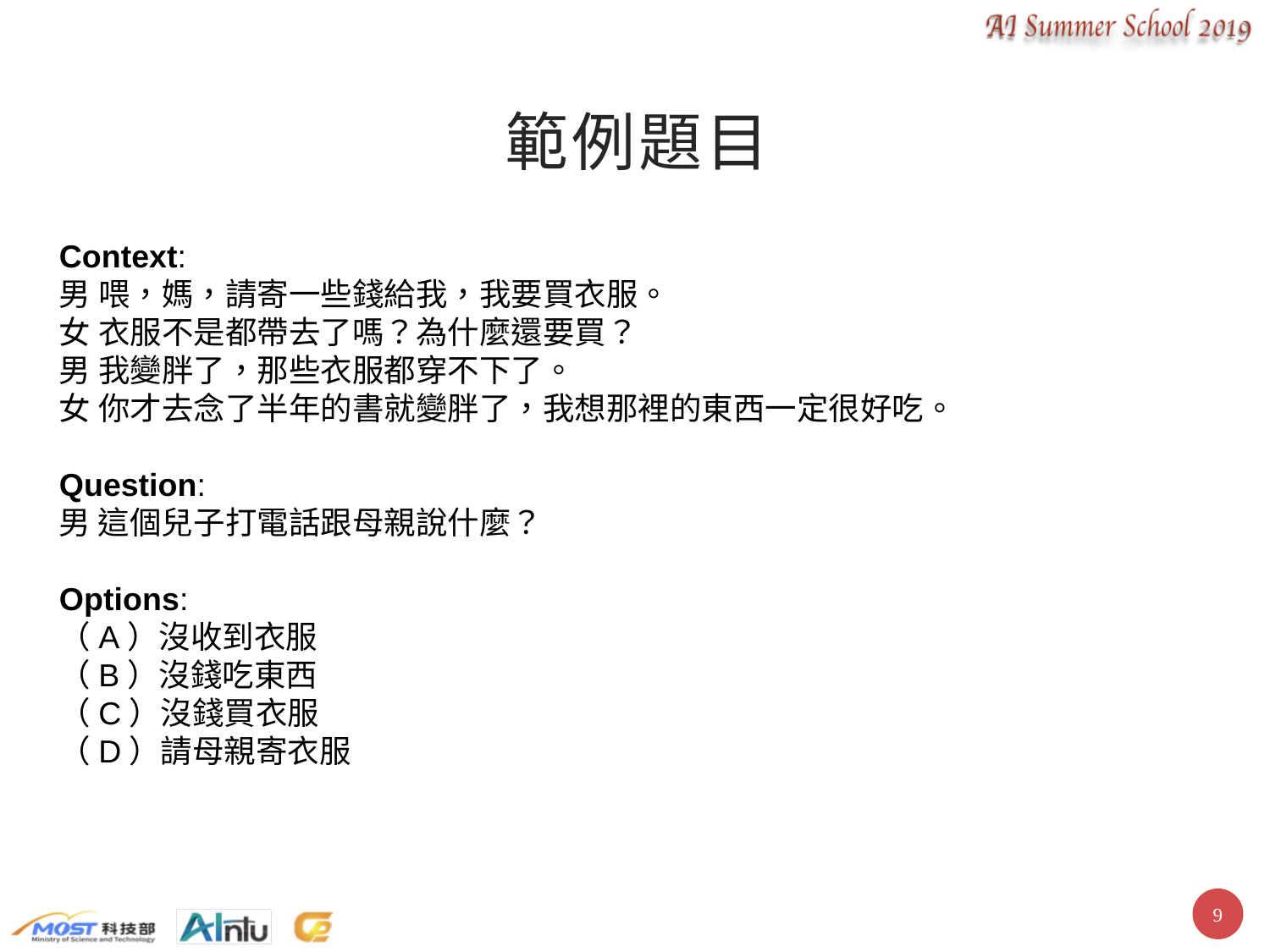

# 範例題目
Context:
男 喂，媽，請寄一些錢給我，我要買衣服。
女 衣服不是都帶去了嗎？為什麼還要買？
男 我變胖了，那些衣服都穿不下了。
女 你才去念了半年的書就變胖了，我想那裡的東西一定很好吃。

Question:
男 這個兒子打電話跟母親說什麼？

Options:
（A）沒收到衣服
（B）沒錢吃東西
（C）沒錢買衣服
（D）請母親寄衣服
9